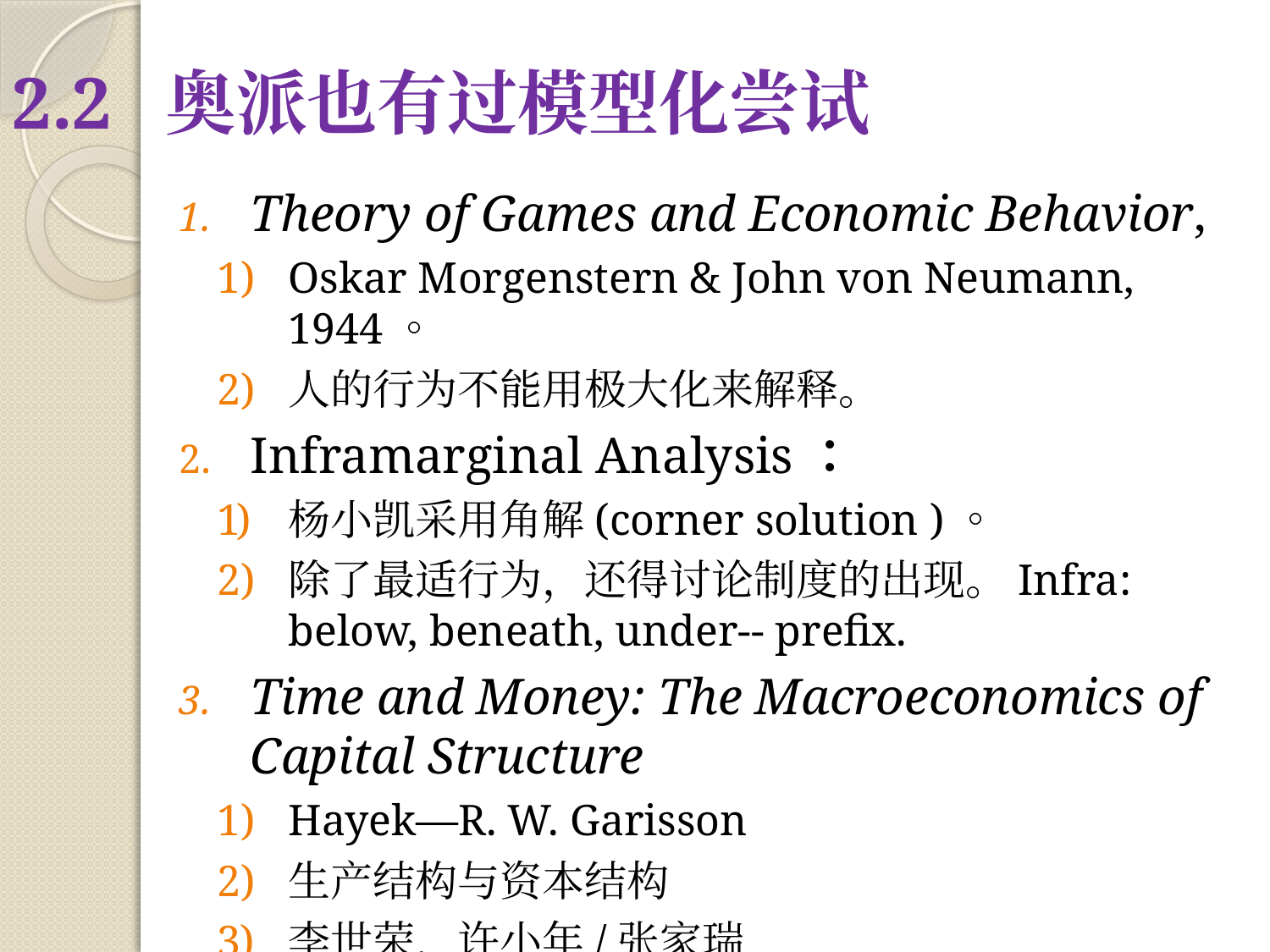

# 2.2  奥派也有过模型化尝试
Theory of Games and Economic Behavior,
Oskar Morgenstern & John von Neumann, 1944。
人的行为不能用极大化来解释。
Inframarginal Analysis：
杨小凯采用角解(corner solution )。
除了最适行为，还得讨论制度的出现。Infra:  below, beneath, under-- prefix.
Time and Money: The Macroeconomics of Capital Structure
Hayek—R. W. Garisson
生产结构与资本结构
李世荣，许小年/张家瑞